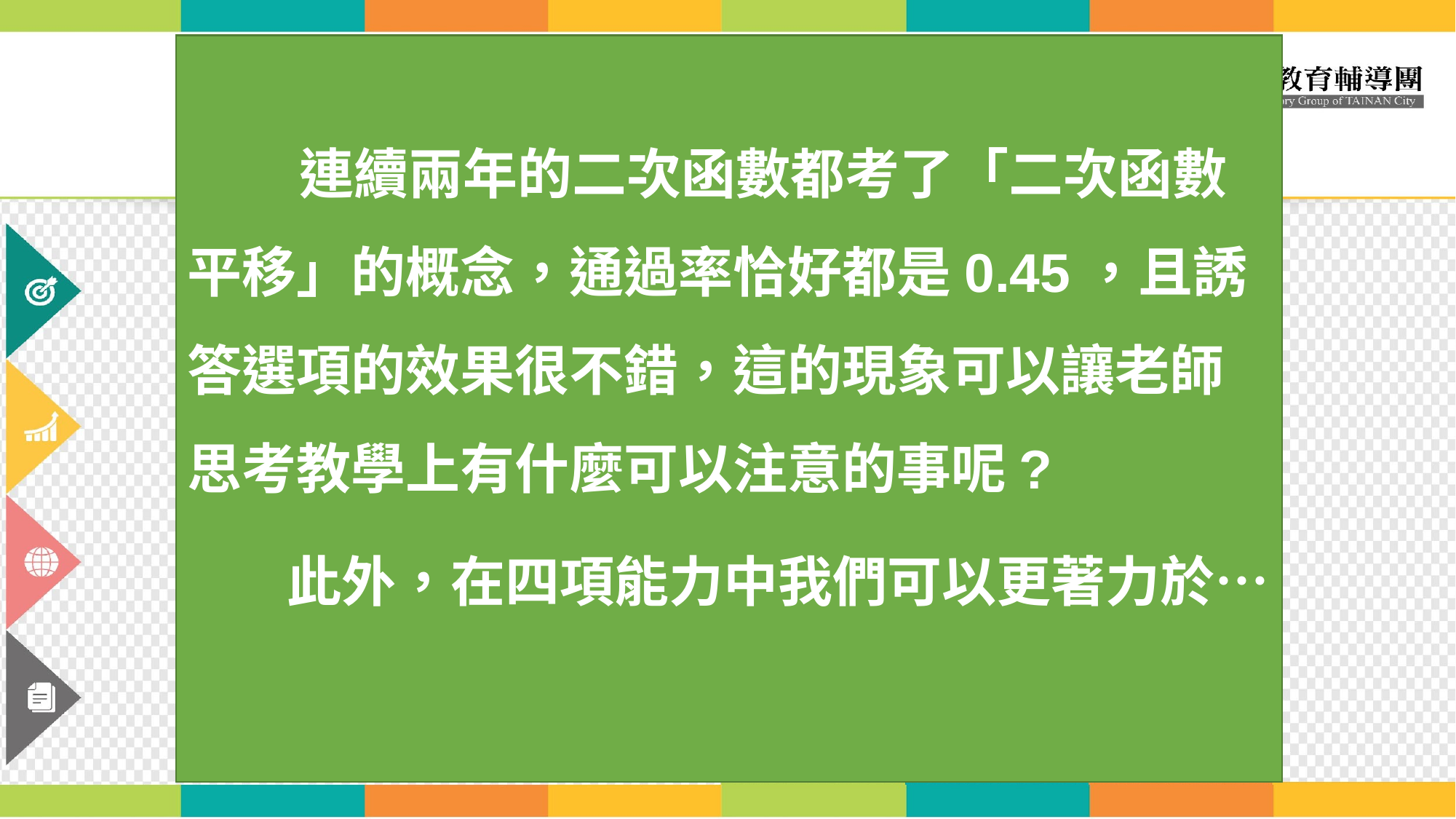

連續兩年的二次函數都考了「二次函數平移」的概念，通過率恰好都是0.45，且誘答選項的效果很不錯，這的現象可以讓老師思考教學上有什麼可以注意的事呢?
       此外，在四項能力中我們可以更著力於…
#